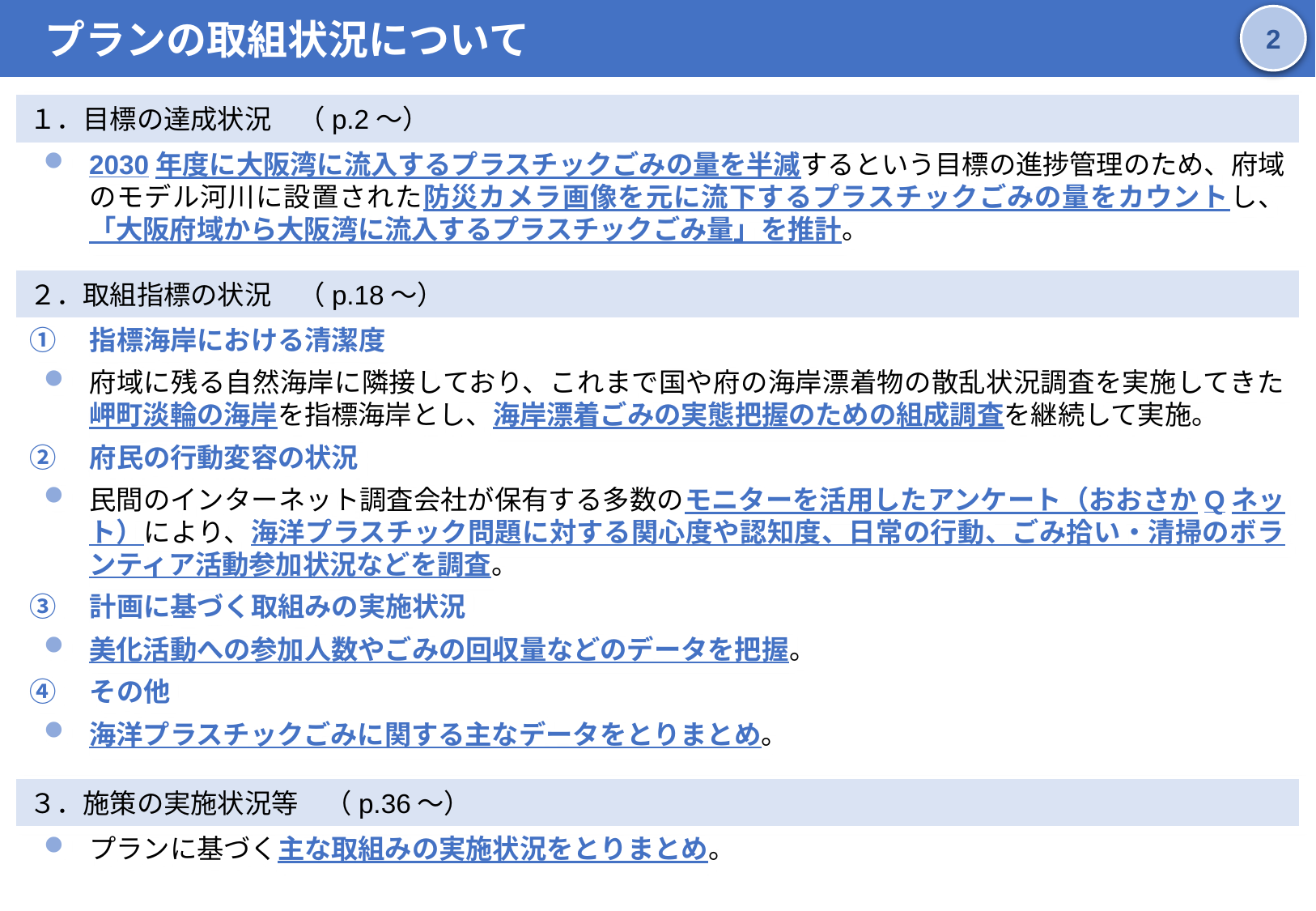

プランの取組状況について
2
１．目標の達成状況　（p.2～）
2030年度に大阪湾に流入するプラスチックごみの量を半減するという目標の進捗管理のため、府域のモデル河川に設置された防災カメラ画像を元に流下するプラスチックごみの量をカウントし、「大阪府域から大阪湾に流入するプラスチックごみ量」を推計。
２．取組指標の状況　（p.18～）
①　指標海岸における清潔度
府域に残る自然海岸に隣接しており、これまで国や府の海岸漂着物の散乱状況調査を実施してきた岬町淡輪の海岸を指標海岸とし、海岸漂着ごみの実態把握のための組成調査を継続して実施。
②　府民の行動変容の状況
民間のインターネット調査会社が保有する多数のモニターを活用したアンケート（おおさかQネット）により、海洋プラスチック問題に対する関心度や認知度、日常の行動、ごみ拾い・清掃のボランティア活動参加状況などを調査。
③　計画に基づく取組みの実施状況
美化活動への参加人数やごみの回収量などのデータを把握。
④　その他
海洋プラスチックごみに関する主なデータをとりまとめ。
３．施策の実施状況等　（p.36～）
プランに基づく主な取組みの実施状況をとりまとめ。